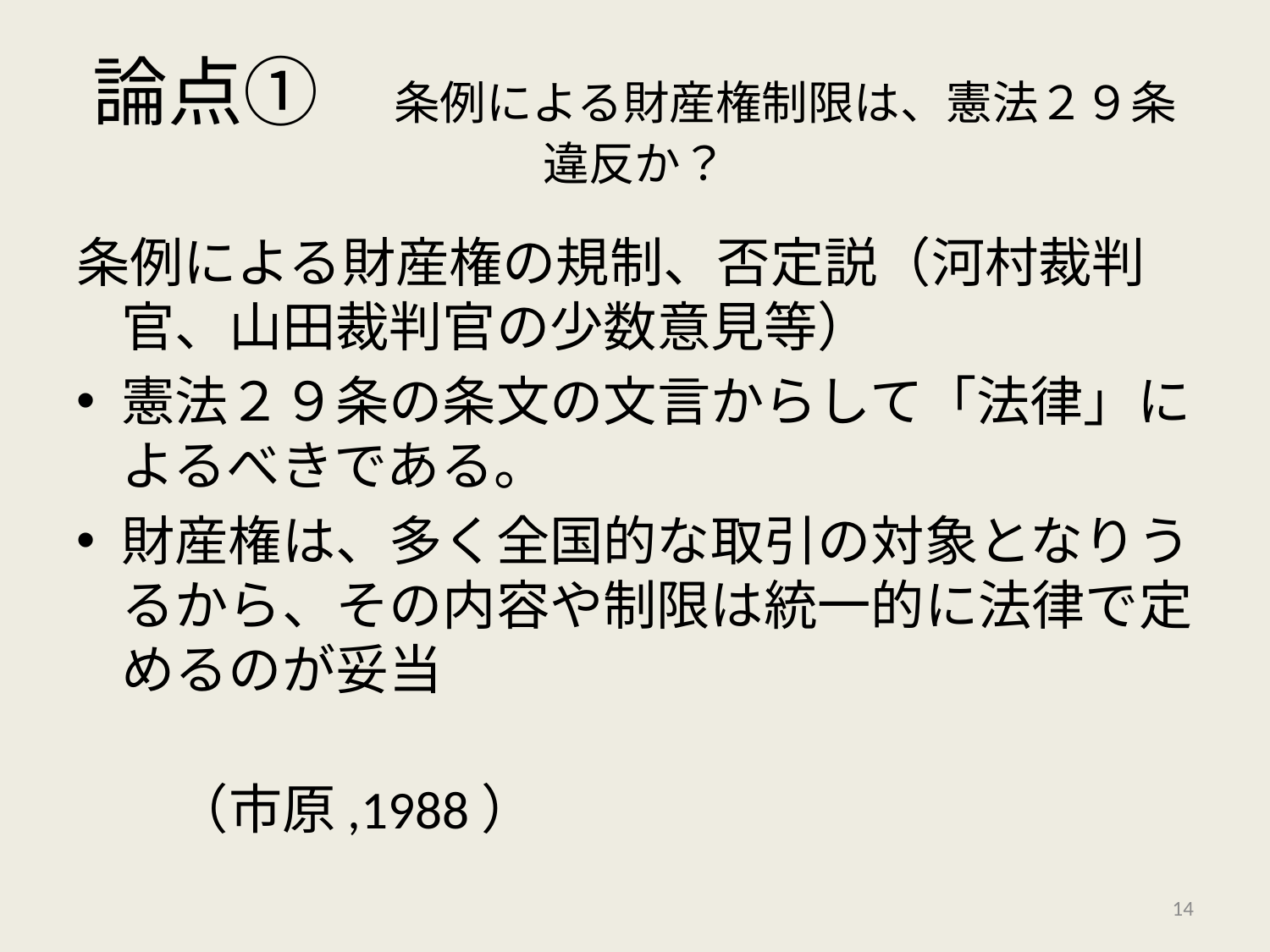

# 論点①　条例による財産権制限は、憲法２９条違反か？
条例による財産権の規制、否定説（河村裁判官、山田裁判官の少数意見等）
憲法２９条の条文の文言からして「法律」によるべきである。
財産権は、多く全国的な取引の対象となりうるから、その内容や制限は統一的に法律で定めるのが妥当
　　　　　　　　　　　　　　　　　　　　　（市原,1988）

14